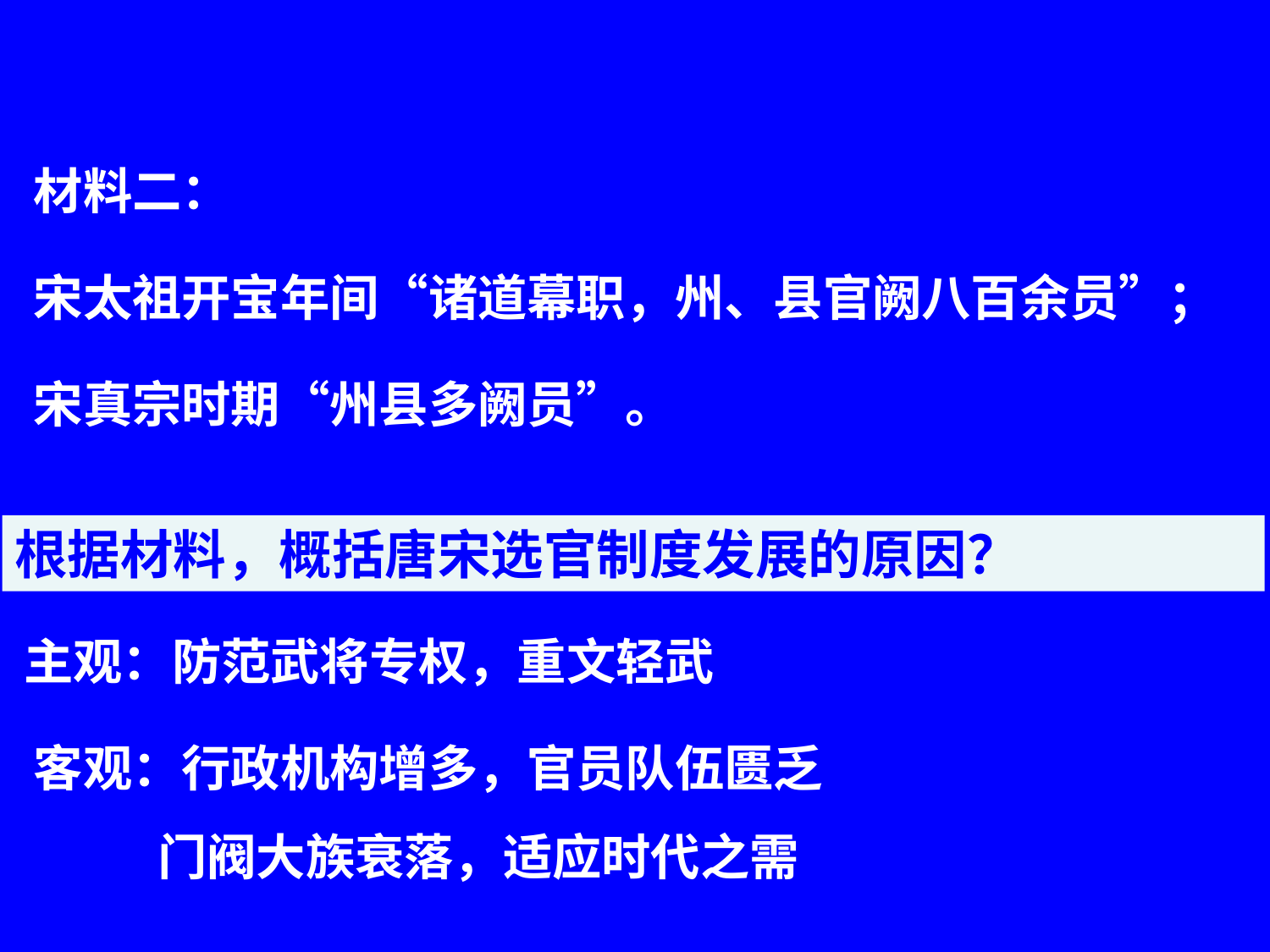

材料二：
宋太祖开宝年间“诸道幕职，州、县官阙八百余员”；
宋真宗时期“州县多阙员”。
——董智然《论两宋科举考试制度的新特点》
根据材料，概括唐宋选官制度发展的原因？
主观：防范武将专权，重文轻武
客观：行政机构增多，官员队伍匮乏
          门阀大族衰落，适应时代之需